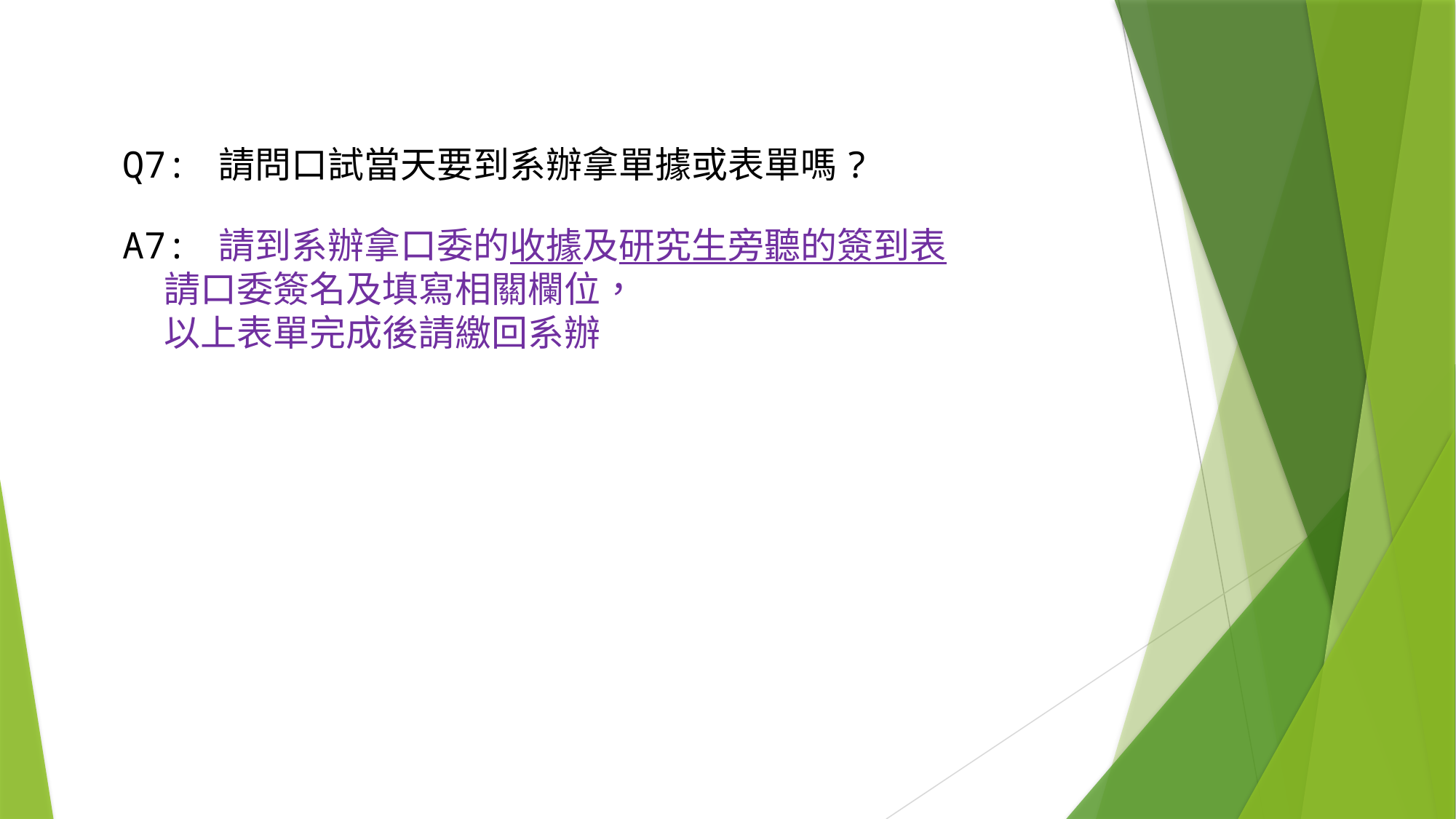

Q7: 請問口試當天要到系辦拿單據或表單嗎?

A7: 請到系辦拿口委的收據及研究生旁聽的簽到表
    請口委簽名及填寫相關欄位，
    以上表單完成後請繳回系辦